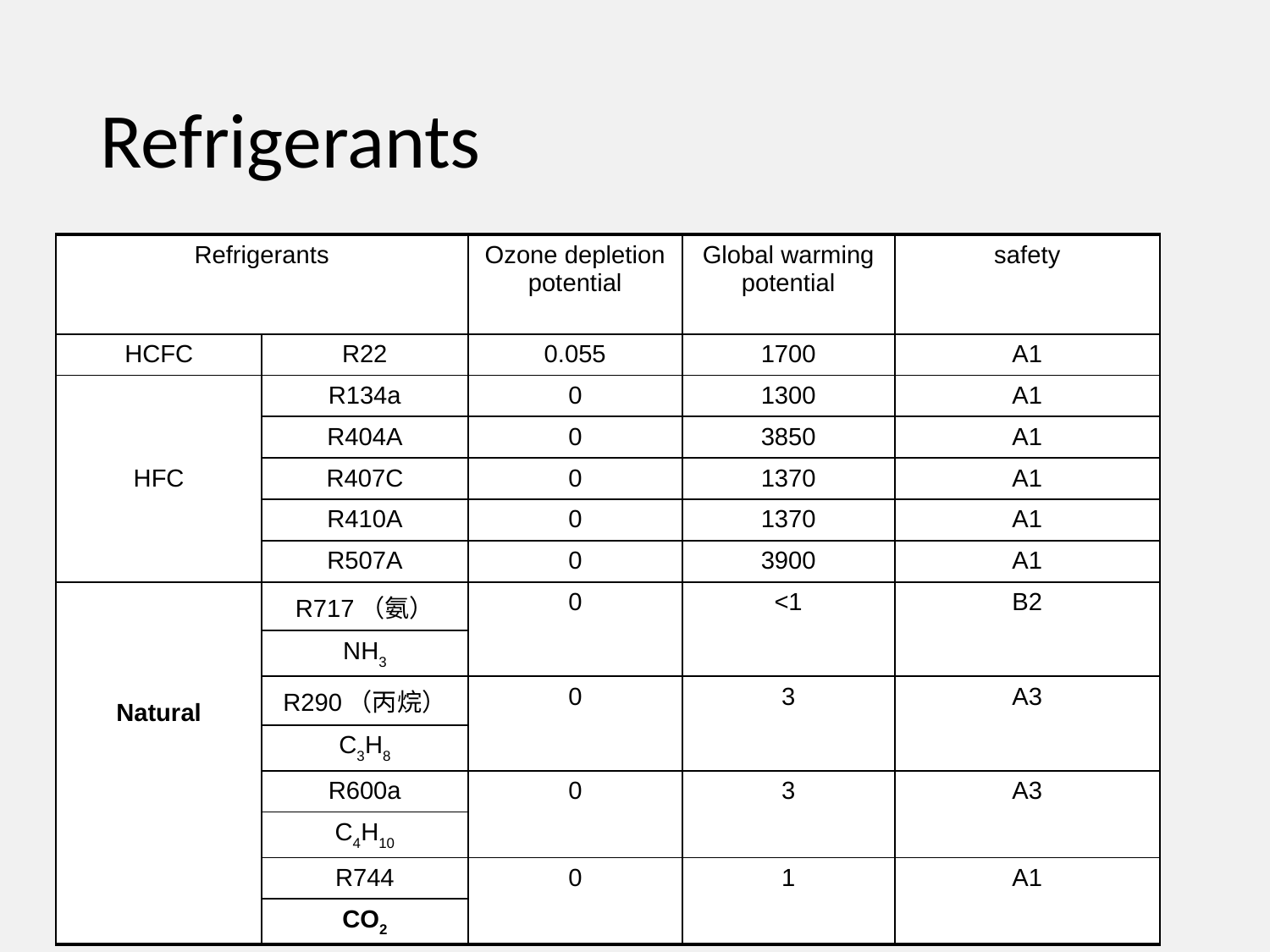

# Refrigerants
| Refrigerants |  | Ozone depletion potential | Global warming potential | safety |
| --- | --- | --- | --- | --- |
| HCFC | R22 | 0.055 | 1700 | A1 |
| HFC | R134a | 0 | 1300 | A1 |
|  | R404A | 0 | 3850 | A1 |
|  | R407C | 0 | 1370 | A1 |
|  | R410A | 0 | 1370 | A1 |
|  | R507A | 0 | 3900 | A1 |
| Natural | R717（氨） | 0 | <1 | B2 |
|  | NH3 |  |  |  |
|  | R290（丙烷） | 0 | 3 | A3 |
|  | C3H8 |  |  |  |
|  | R600a | 0 | 3 | A3 |
|  | C4H10 |  |  |  |
|  | R744 | 0 | 1 | A1 |
|  | CO2 |  |  |  |
There are over 300 kinds of refrigerants.
For heat-pump